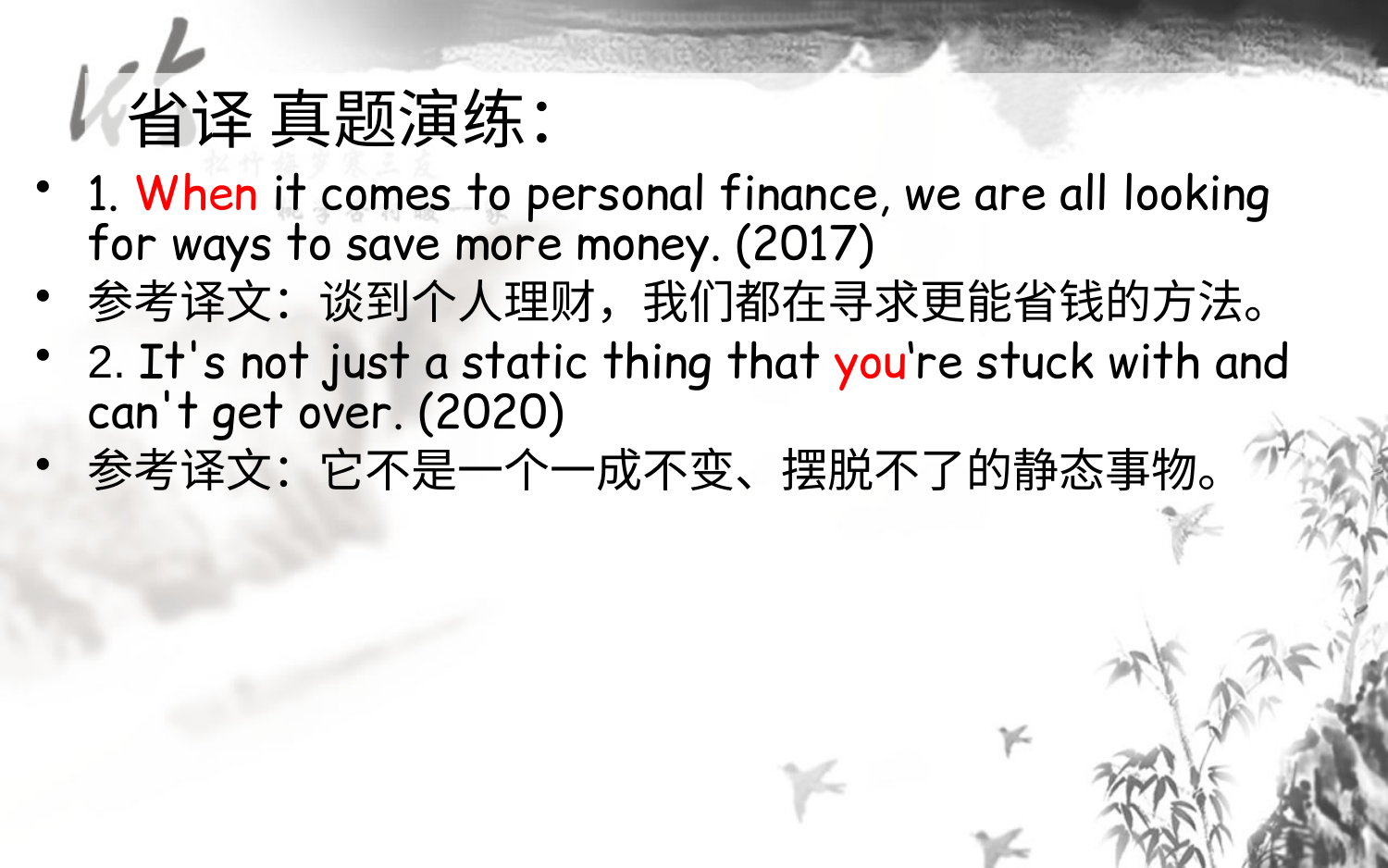

省译 真题演练：
1. When it comes to personal finance, we are all looking for ways to save more money. (2017)
参考译文：谈到个人理财，我们都在寻求更能省钱的方法。
2. It's not just a static thing that you‘re stuck with and can't get over. (2020)
参考译文：它不是一个一成不变、摆脱不了的静态事物。